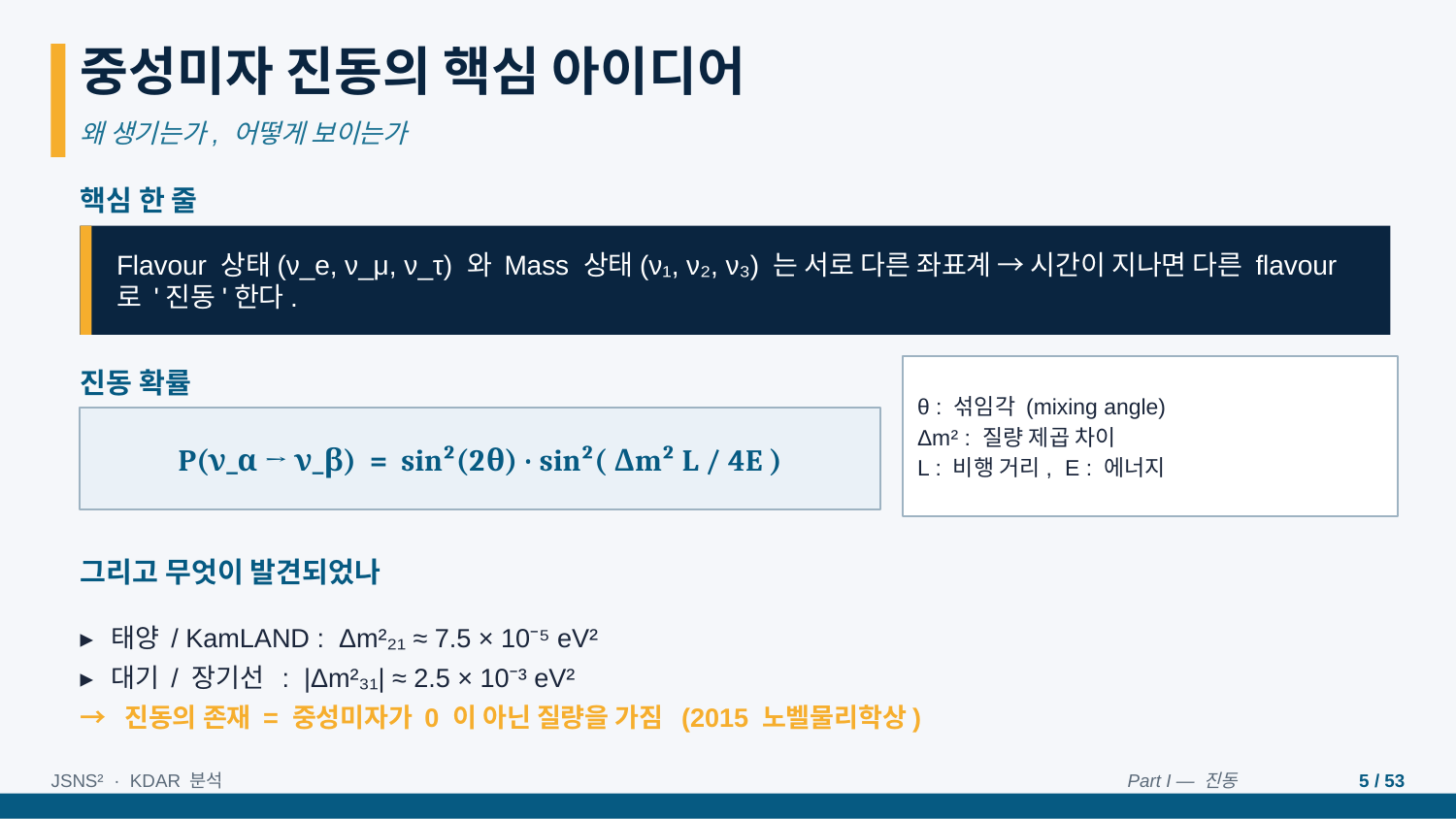

중성미자 진동의 핵심 아이디어

왜 생기는가, 어떻게 보이는가
핵심 한 줄

Flavour 상태(ν_e, ν_μ, ν_τ) 와 Mass 상태(ν₁, ν₂, ν₃) 는 서로 다른 좌표계 → 시간이 지나면 다른 flavour 로 '진동'한다.
진동 확률

θ : 섞임각 (mixing angle)
Δm² : 질량 제곱 차이
L : 비행 거리,  E : 에너지

P(ν_α → ν_β)  =  sin²(2θ) · sin²( Δm² L / 4E )
그리고 무엇이 발견되었나
▸  태양 / KamLAND :  Δm²₂₁ ≈ 7.5 × 10⁻⁵ eV²
▸  대기 / 장기선  :  |Δm²₃₁| ≈ 2.5 × 10⁻³ eV²
→  진동의 존재 = 중성미자가 0 이 아닌 질량을 가짐  (2015 노벨물리학상)
JSNS²  ·  KDAR 분석
Part I — 진동
5 / 53